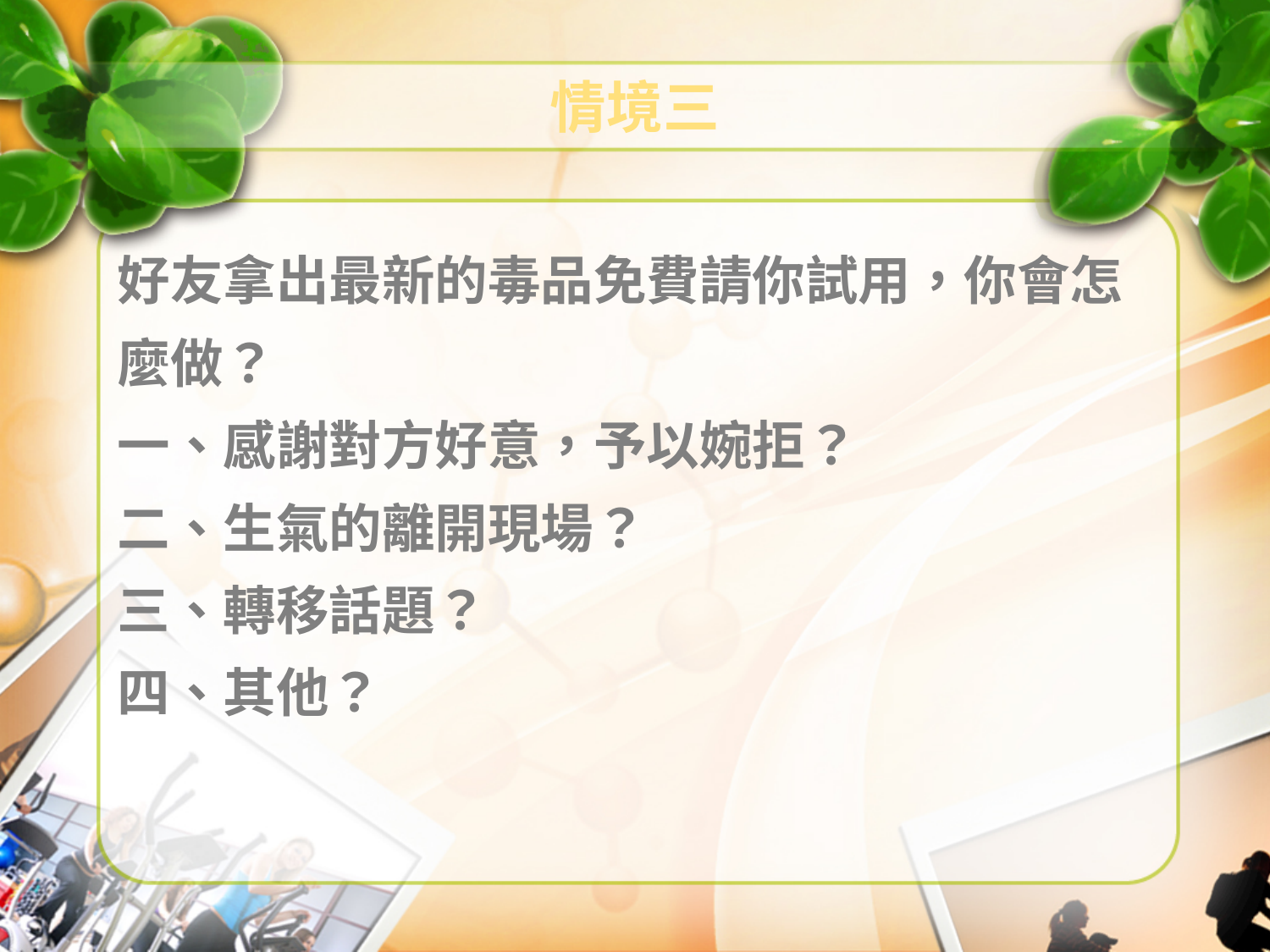

# 情境三
好友拿出最新的毒品免費請你試用，你會怎麼做？
一、感謝對方好意，予以婉拒？
二、生氣的離開現場？
三、轉移話題？
四、其他？